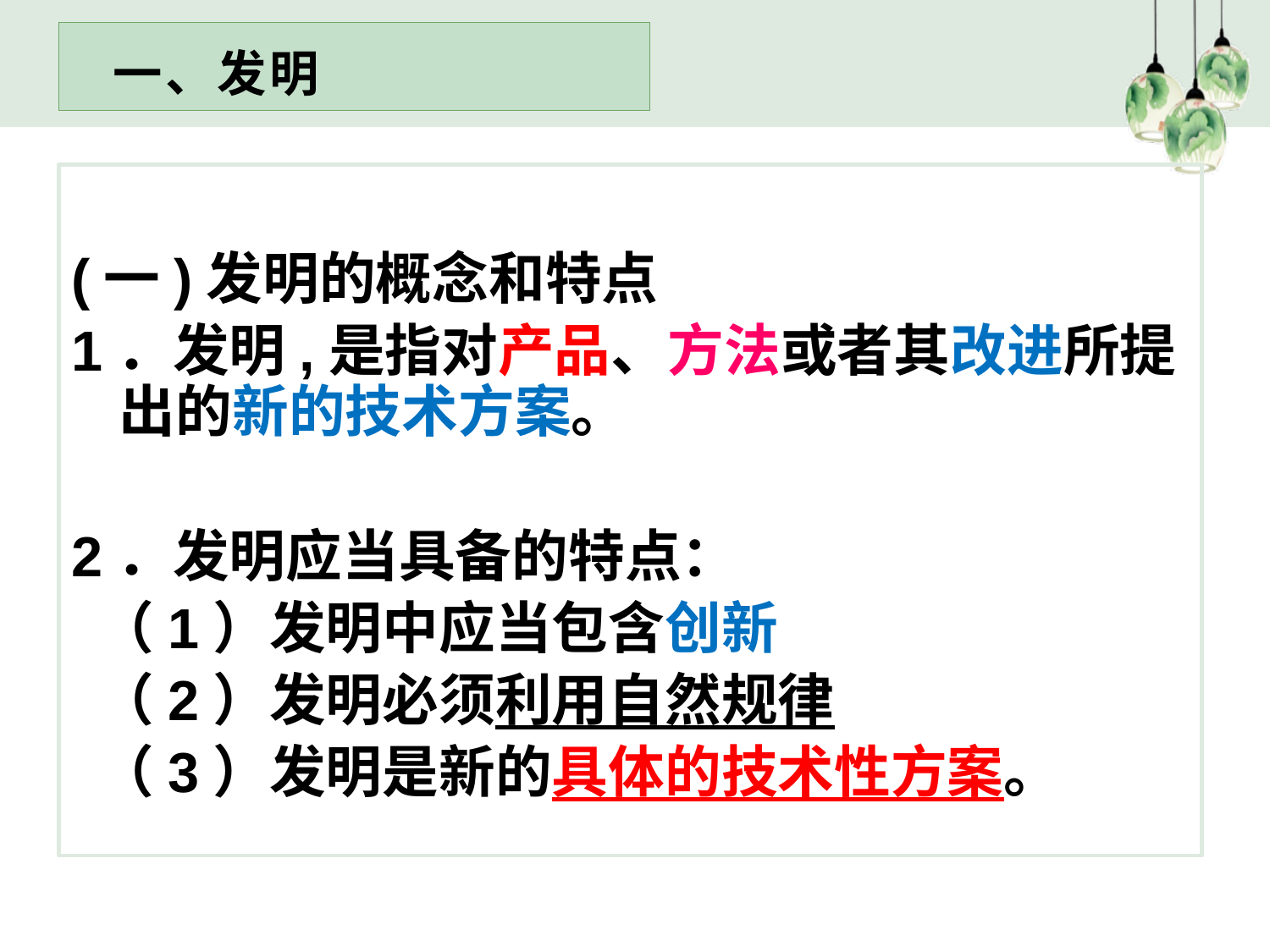

一、发明

(一)发明的概念和特点
1．发明,是指对产品、方法或者其改进所提出的新的技术方案。

2．发明应当具备的特点：
 （1）发明中应当包含创新
 （2）发明必须利用自然规律
 （3）发明是新的具体的技术性方案。